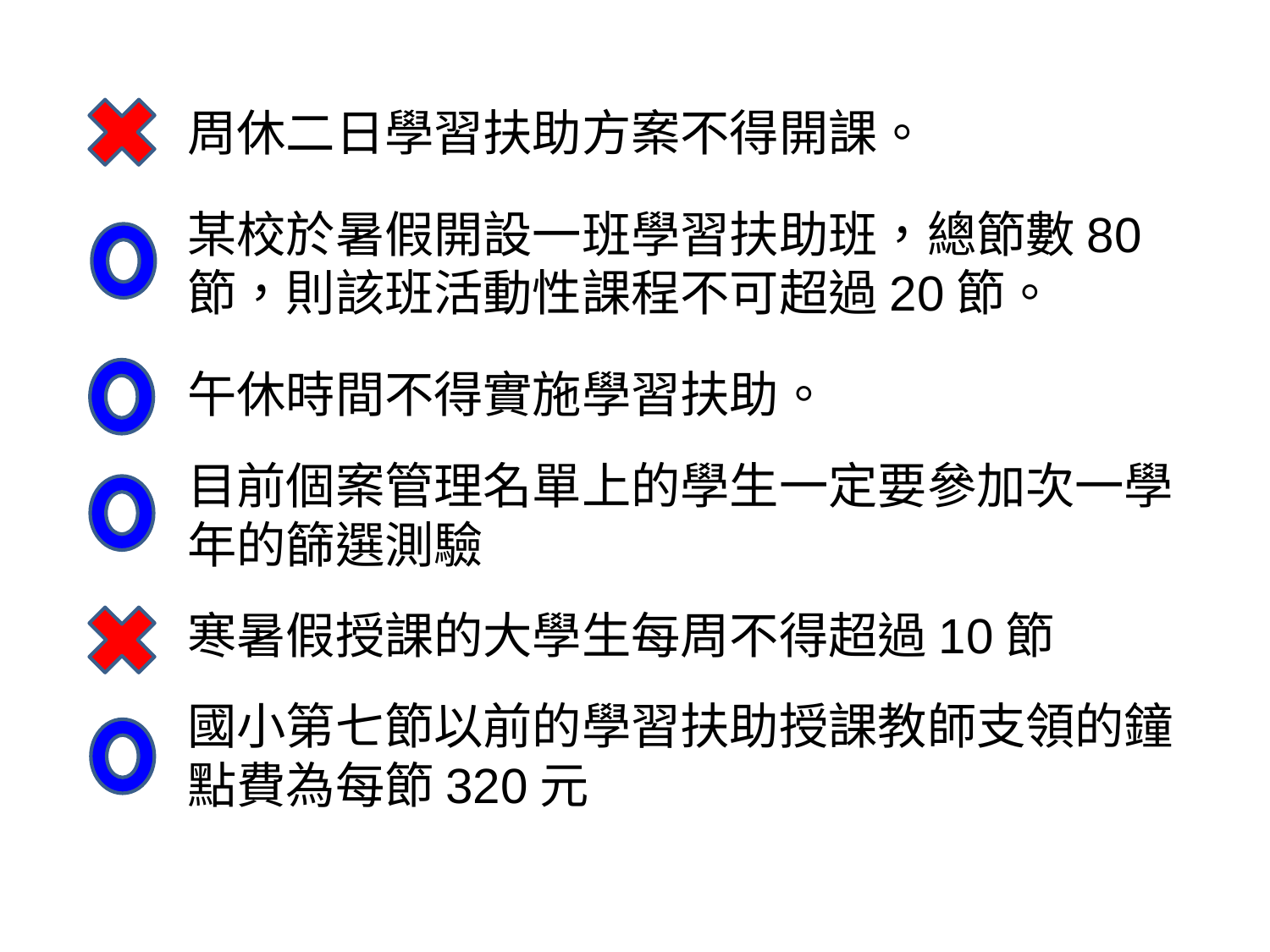

周休二日學習扶助方案不得開課。
某校於暑假開設一班學習扶助班，總節數80節，則該班活動性課程不可超過20節。
午休時間不得實施學習扶助。
目前個案管理名單上的學生一定要參加次一學年的篩選測驗
寒暑假授課的大學生每周不得超過10節
國小第七節以前的學習扶助授課教師支領的鐘點費為每節320元